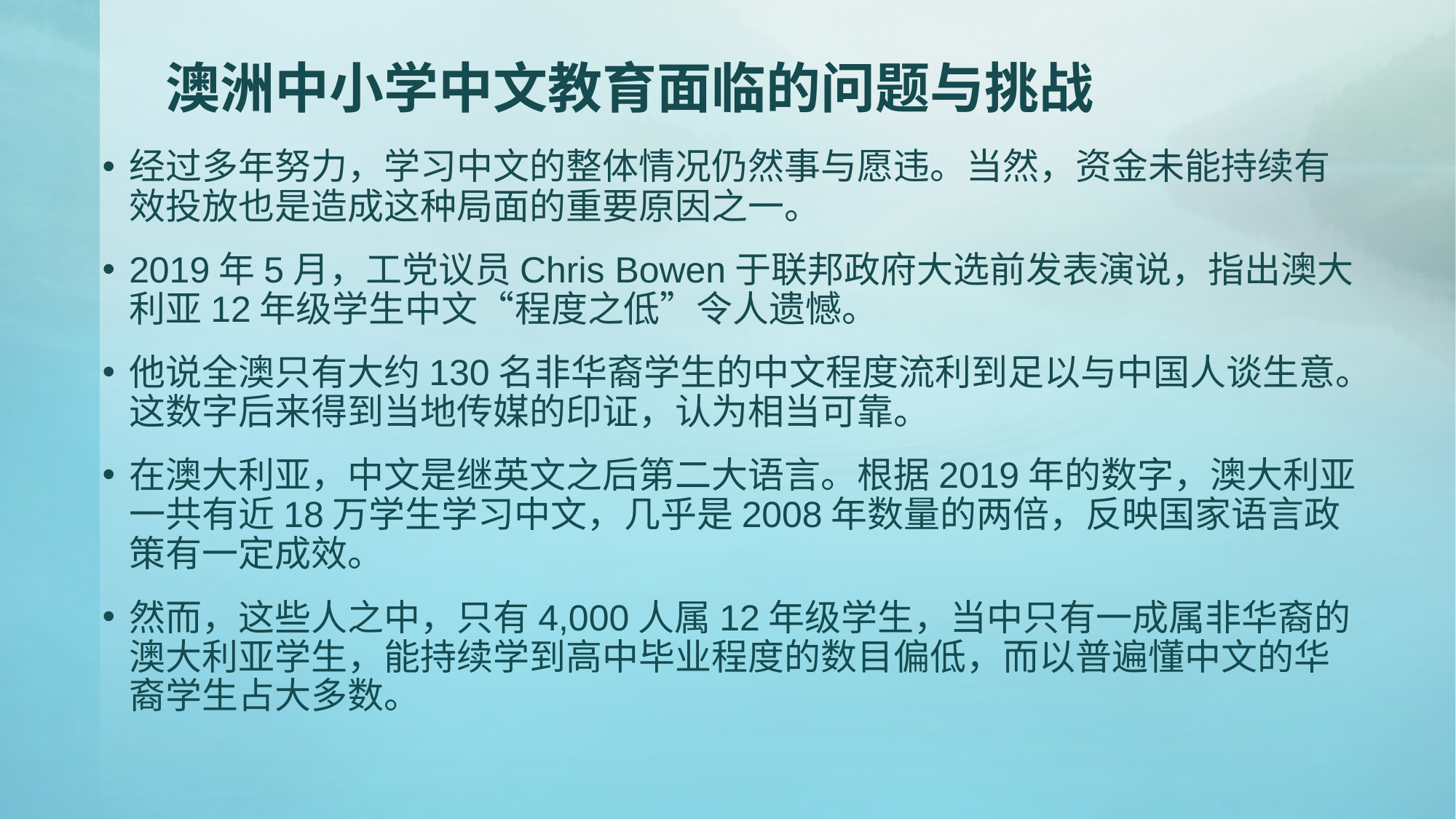

# 澳洲中小学中文教育面临的问题与挑战
经过多年努力，学习中文的整体情况仍然事与愿违。当然，资金未能持续有效投放也是造成这种局面的重要原因之一。
2019年5月，工党议员Chris Bowen于联邦政府大选前发表演说，指出澳大利亚12年级学生中文“程度之低”令人遗憾。
他说全澳只有大约130名非华裔学生的中文程度流利到足以与中国人谈生意。这数字后来得到当地传媒的印证，认为相当可靠。
在澳大利亚，中文是继英文之后第二大语言。根据2019年的数字，澳大利亚一共有近18万学生学习中文，几乎是2008年数量的两倍，反映国家语言政策有一定成效。
然而，这些人之中，只有4,000人属12年级学生，当中只有一成属非华裔的澳大利亚学生，能持续学到高中毕业程度的数目偏低，而以普遍懂中文的华裔学生占大多数。